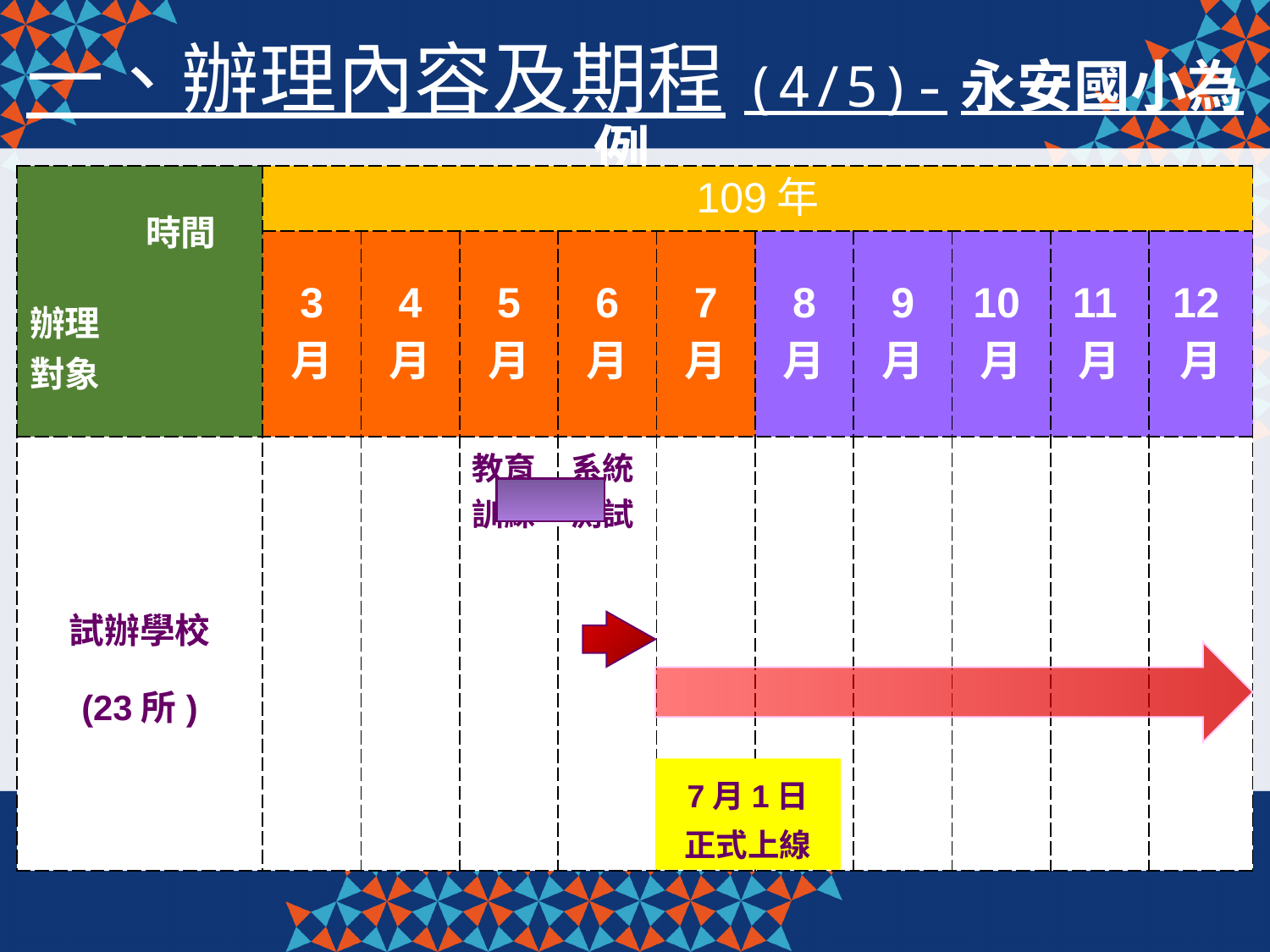

一、辦理內容及期程(4/5)-永安國小為例
| 時間 辦理 對象 | 109年 |  |  |  |  |  |  |  |  |  |
| --- | --- | --- | --- | --- | --- | --- | --- | --- | --- | --- |
|  | 3 月 | 4 月 | 5 月 | 6 月 | 7 月 | 8 月 | 9 月 | 10月 | 11月 | 12月 |
| 試辦學校 (23所) |  |  | 教育訓練 | 系統測試 |  |  |  |  |  |  |

7月1日
正式上線